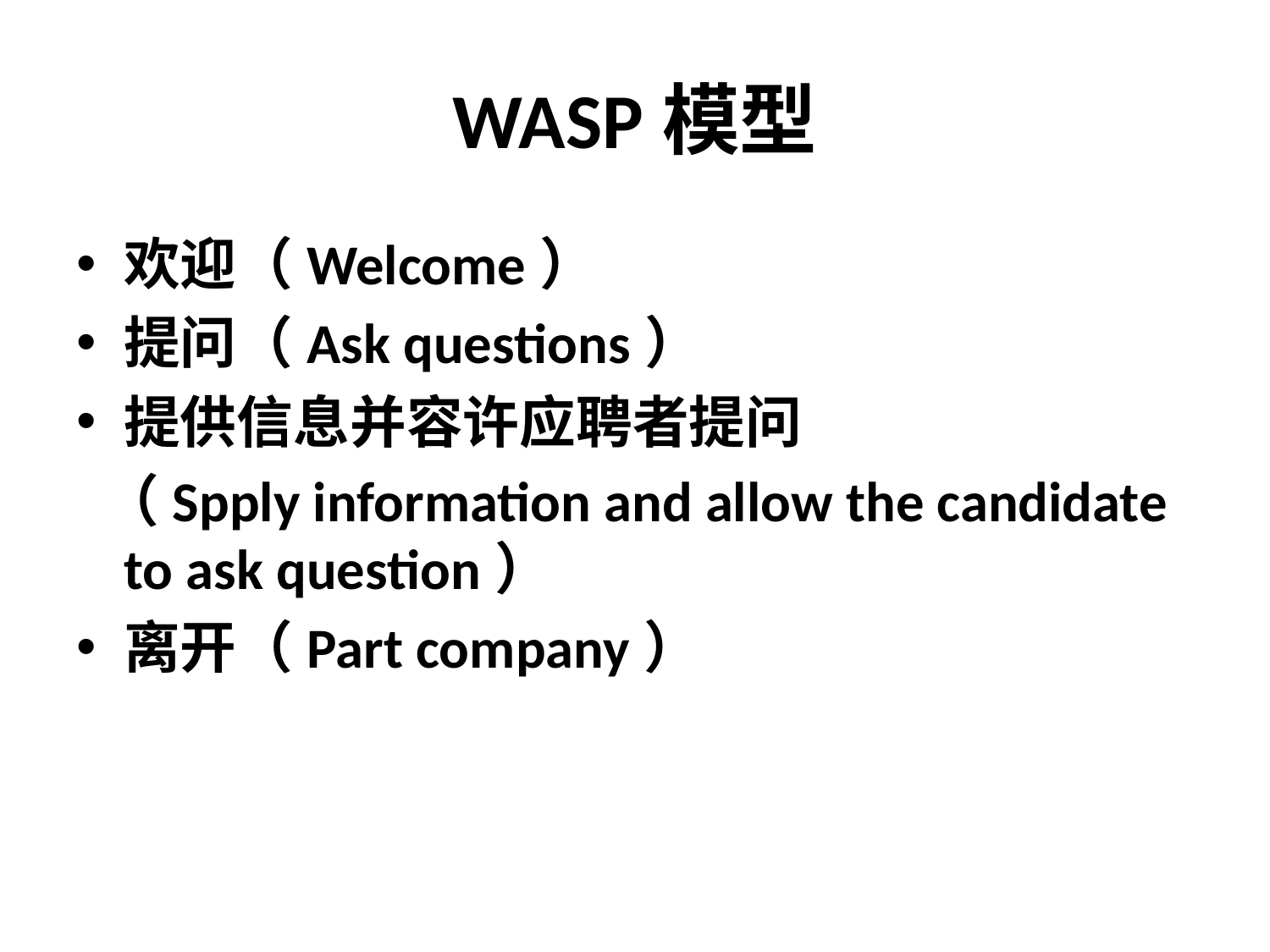

# WASP模型
欢迎（Welcome）
提问（Ask questions）
提供信息并容许应聘者提问
 （Spply information and allow the candidate to ask question）
离开（Part company）